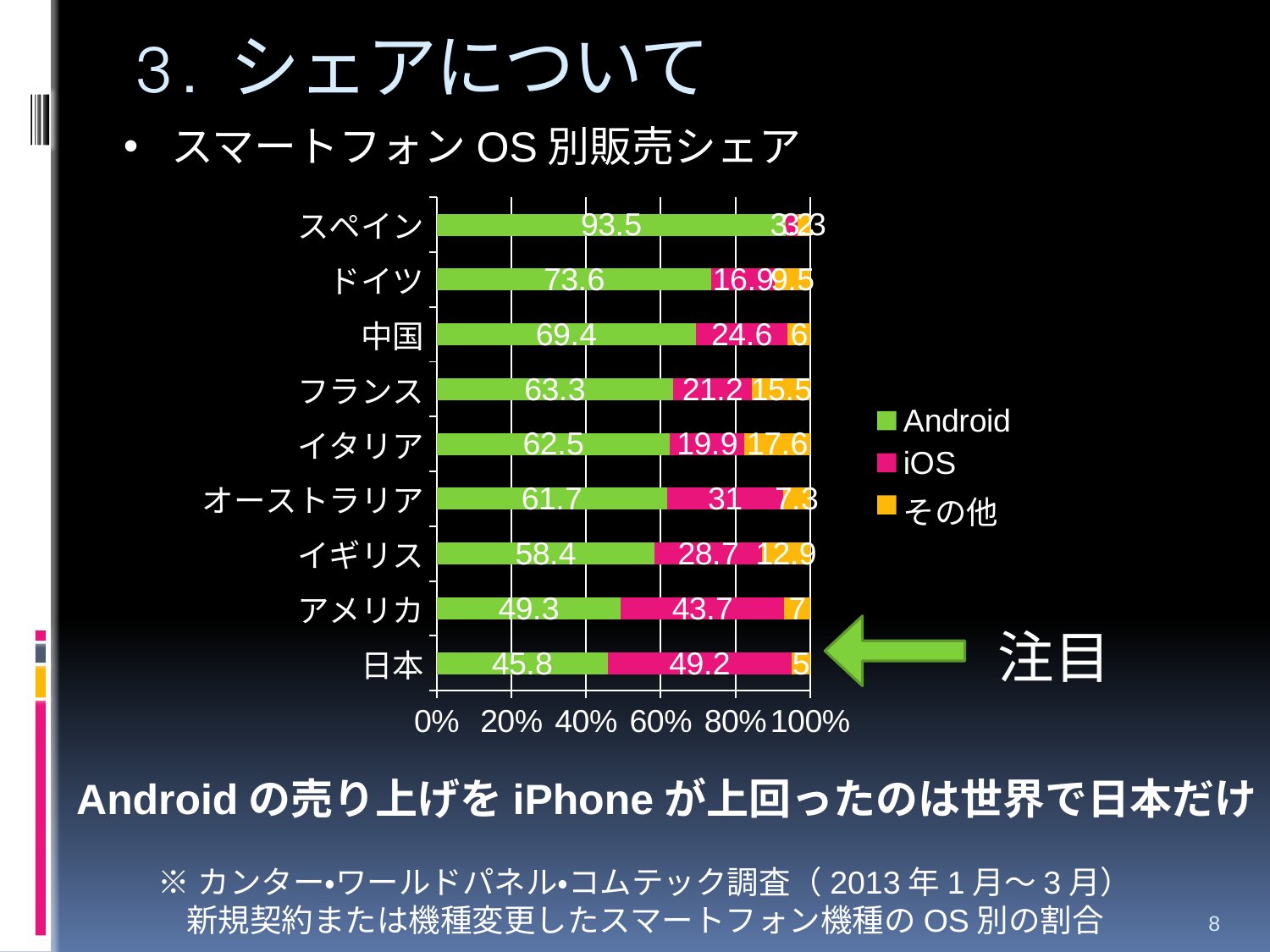

3.シェアについて

スマートフォンOS別販売シェア

### Chart

| Category | Android | iOS | その他 |
|---|---|---|---|
| 日本 | 45.8 | 49.2 | 5.0 |
| アメリカ | 49.3 | 43.7 | 7.0 |
| イギリス | 58.4 | 28.7 | 12.9 |
| オーストラリア | 61.7 | 31.0 | 7.3 |
| イタリア | 62.5 | 19.9 | 17.6 |
| フランス | 63.3 | 21.2 | 15.5 |
| 中国 | 69.4 | 24.6 | 6.0 |
| ドイツ | 73.6 | 16.9 | 9.5 |
| スペイン | 93.5 | 3.2 | 3.3 |
注目
Androidの売り上げをiPhoneが上回ったのは世界で日本だけ
※カンター・ワールドパネル・コムテック調査（2013年1月～3月）
新規契約または機種変更したスマートフォン機種のOS別の割合
8